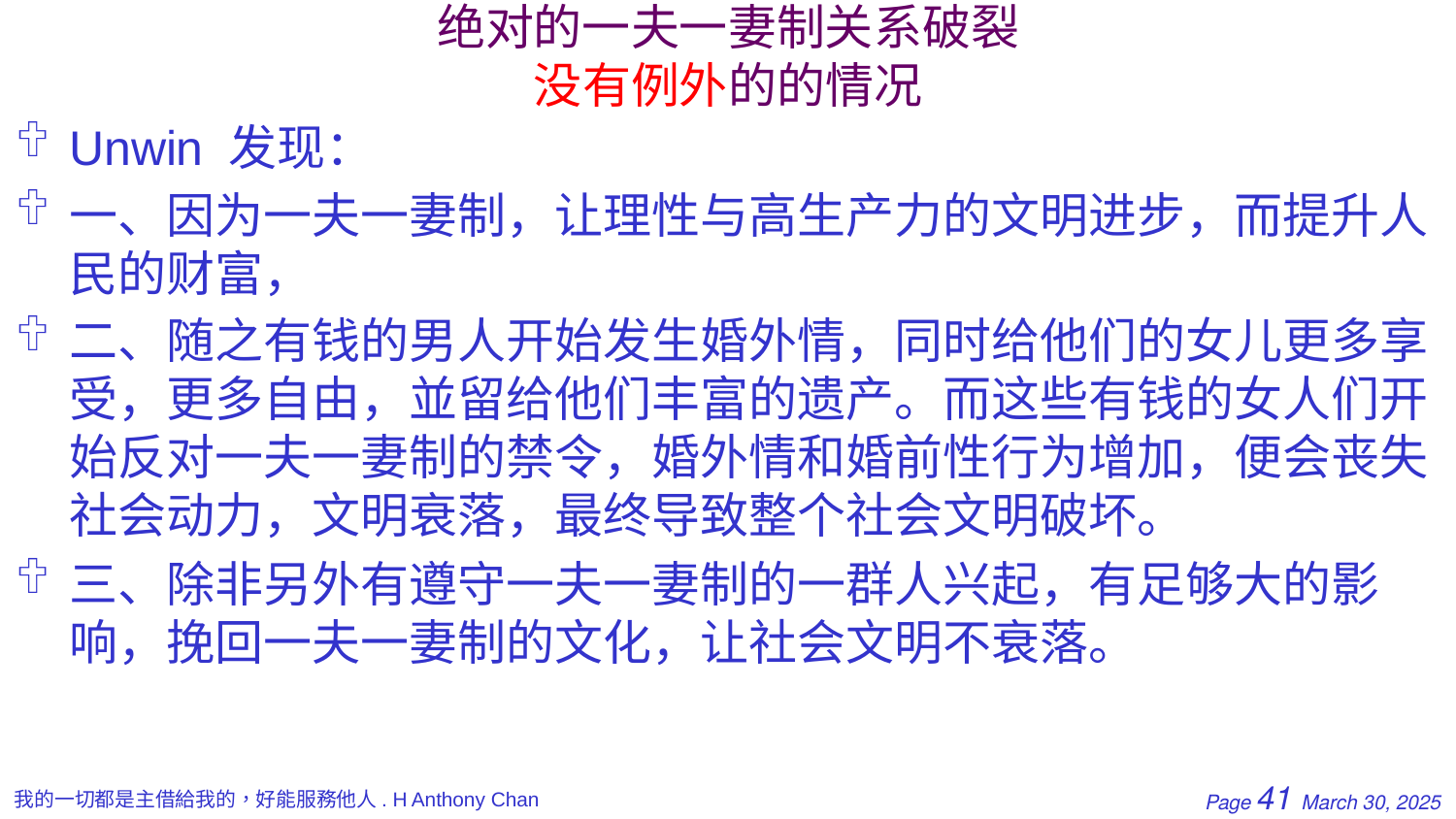

# 绝对的一夫一妻制关系破裂 没有例外的的情况
Unwin 发现：
一、因为一夫一妻制，让理性与高生产力的文明进步，而提升人民的财富，
二、随之有钱的男人开始发生婚外情，同时给他们的女儿更多享受，更多自由，並留给他们丰富的遗产。而这些有钱的女人们开始反对一夫一妻制的禁令，婚外情和婚前性行为增加，便会丧失社会动力，文明衰落，最终导致整个社会文明破坏。
三、除非另外有遵守一夫一妻制的一群人兴起，有足够大的影响，挽回一夫一妻制的文化，让社会文明不衰落。